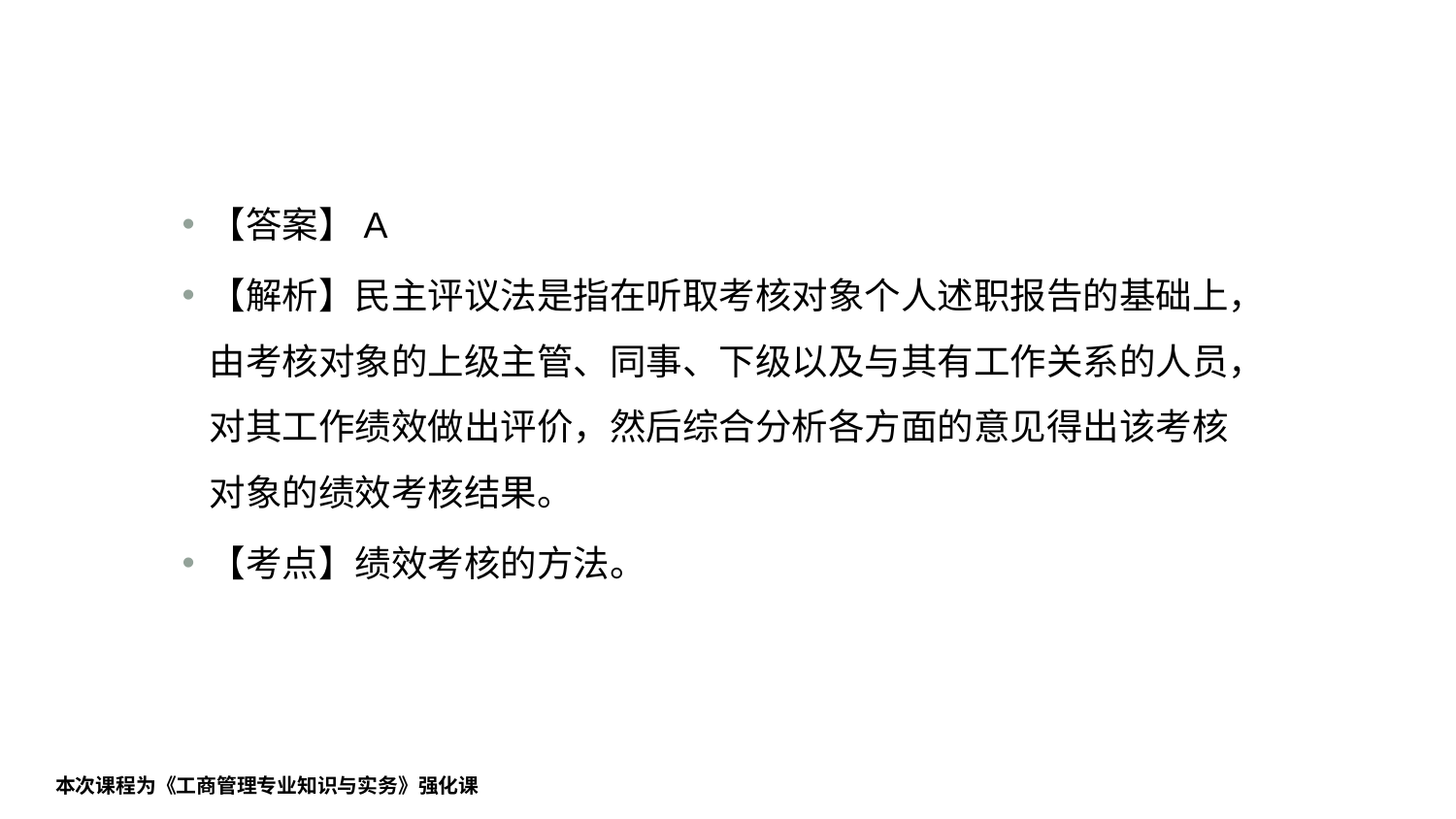

#
【答案】A
【解析】民主评议法是指在听取考核对象个人述职报告的基础上，由考核对象的上级主管、同事、下级以及与其有工作关系的人员，对其工作绩效做出评价，然后综合分析各方面的意见得出该考核对象的绩效考核结果。
【考点】绩效考核的方法。